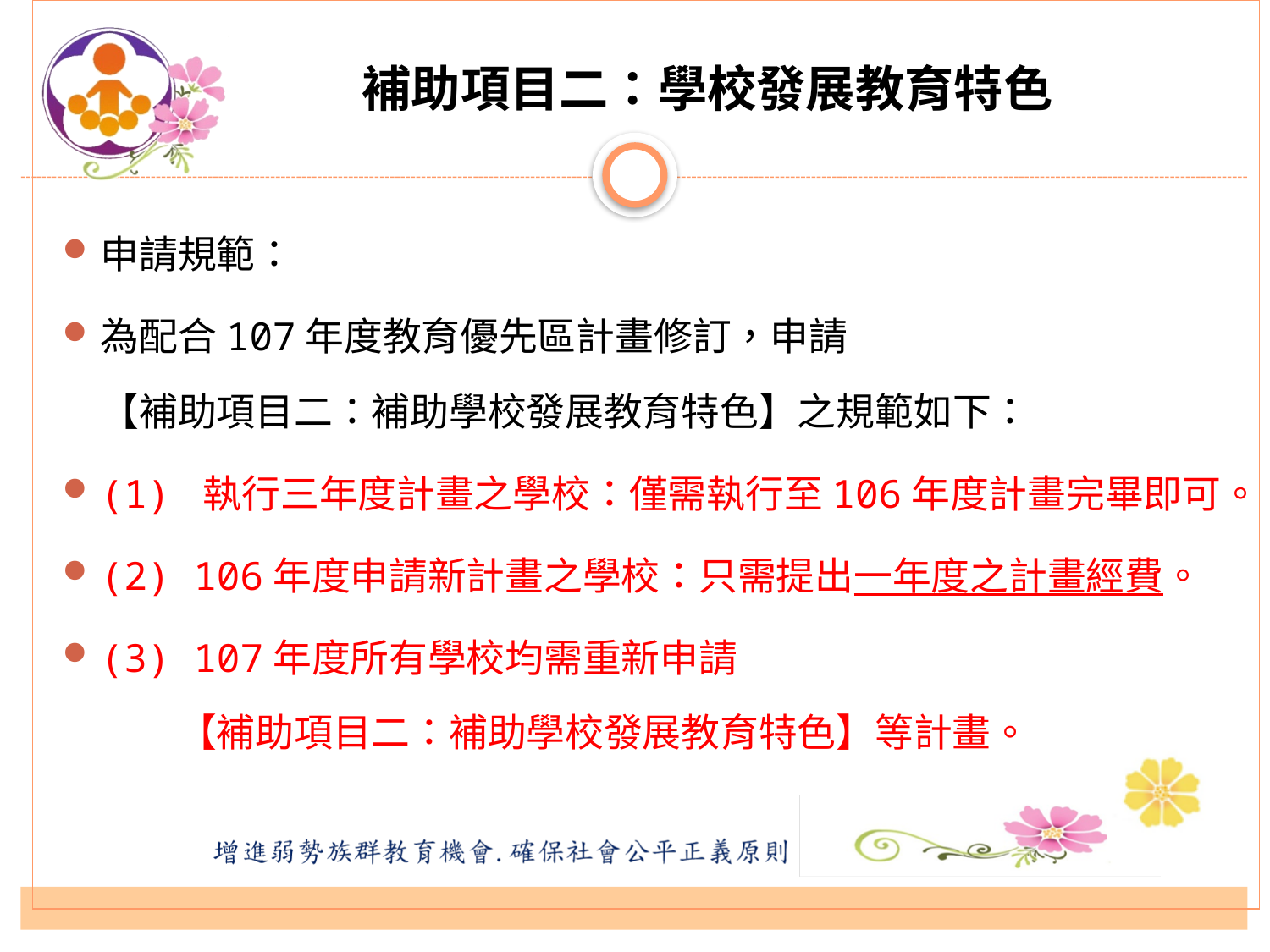

補助項目二：學校發展教育特色
申請規範：
為配合107年度教育優先區計畫修訂，申請
【補助項目二：補助學校發展教育特色】之規範如下：
(1) 執行三年度計畫之學校：僅需執行至106年度計畫完畢即可。
(2) 106年度申請新計畫之學校：只需提出一年度之計畫經費。
(3) 107年度所有學校均需重新申請
　　【補助項目二：補助學校發展教育特色】等計畫。